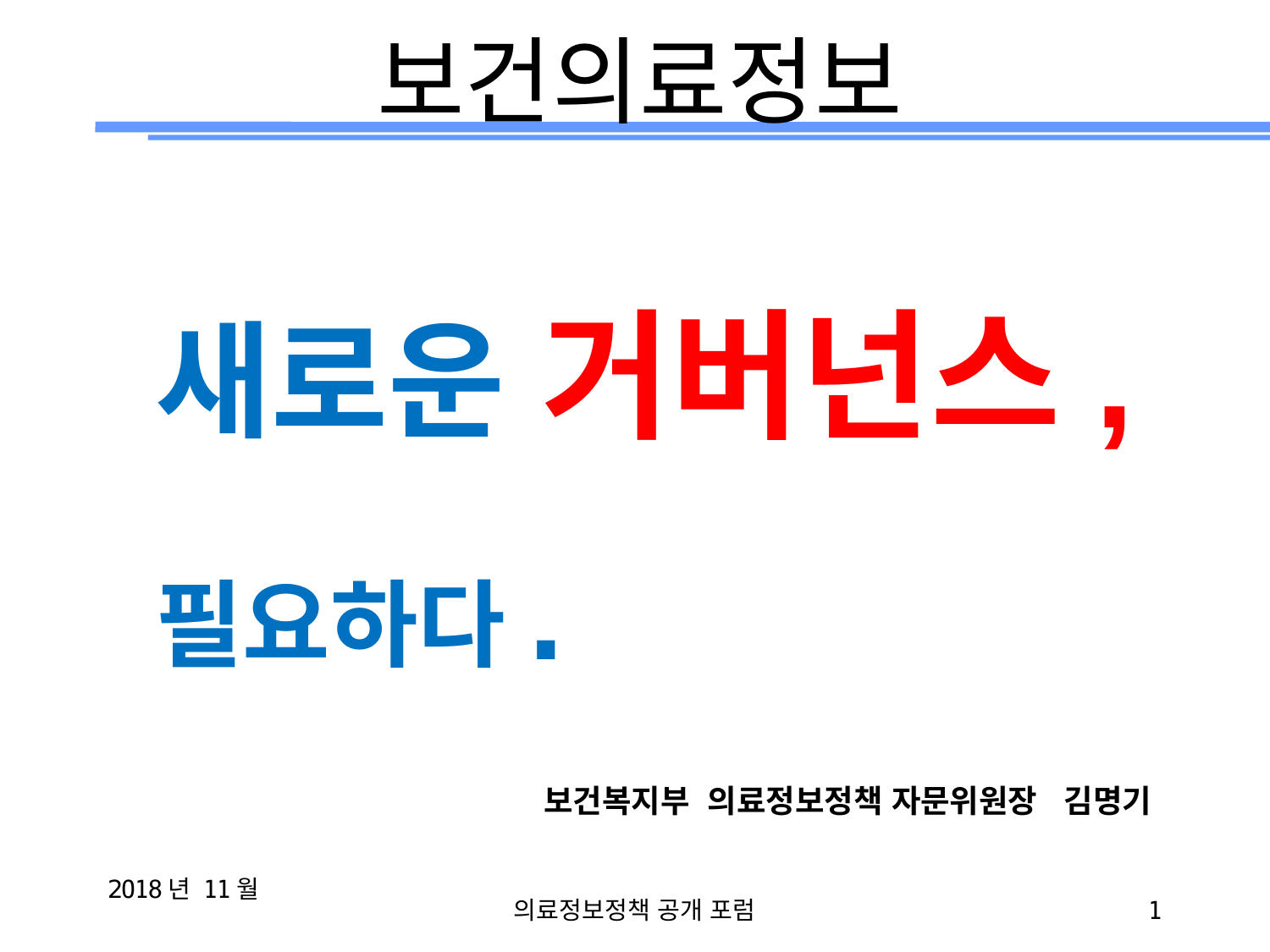

# 보건의료정보
새로운 거버넌스,필요하다.
보건복지부  의료정보정책 자문위원장   김명기
2018년 11월
의료정보정책 공개 포럼
1